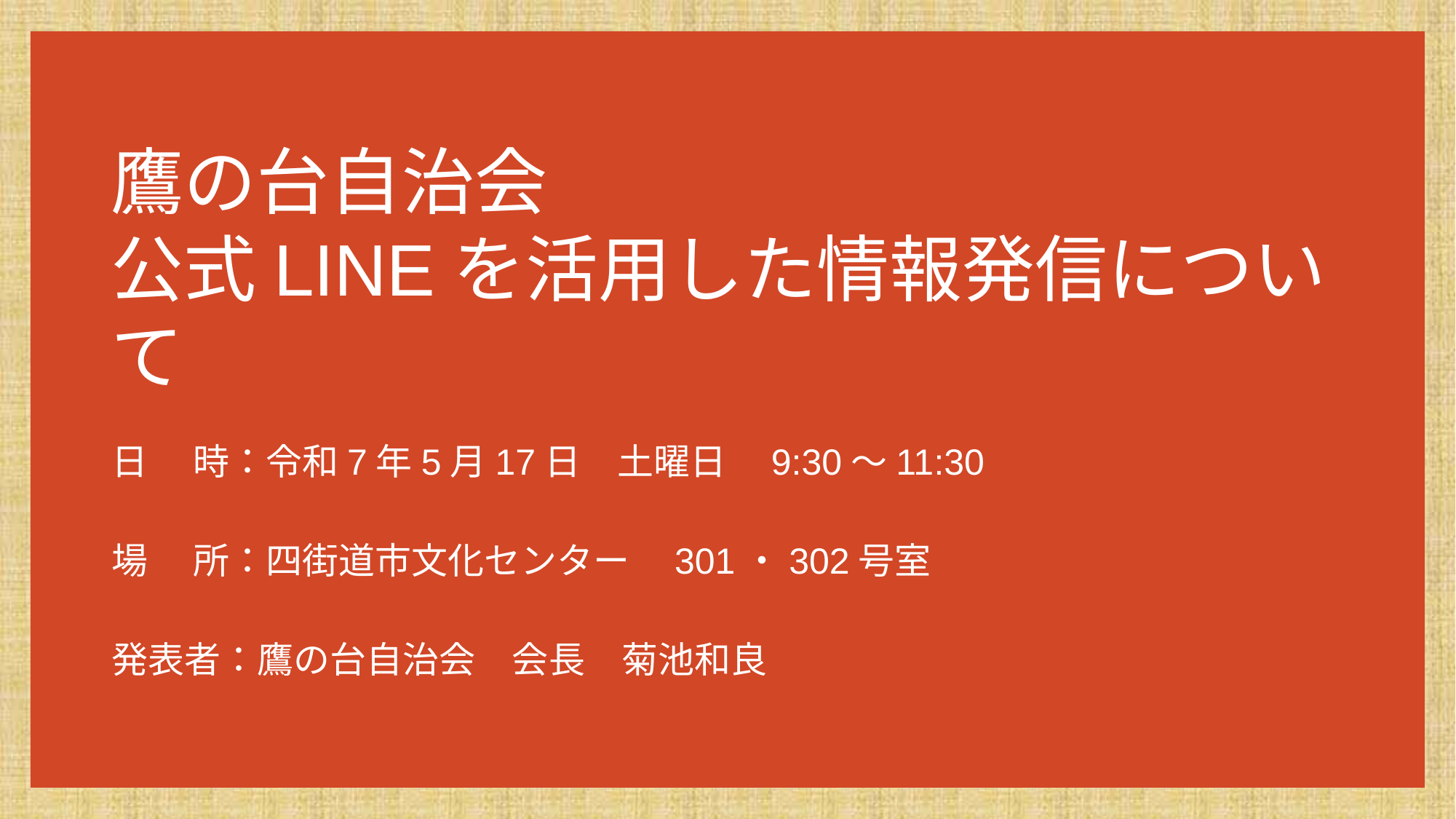

# 鷹の台自治会 公式LINEを活用した情報発信について
日　 時：令和7年5月17日　土曜日　9:30～11:30
場　 所：四街道市文化センター　301・302号室
発表者：鷹の台自治会　会長　菊池和良